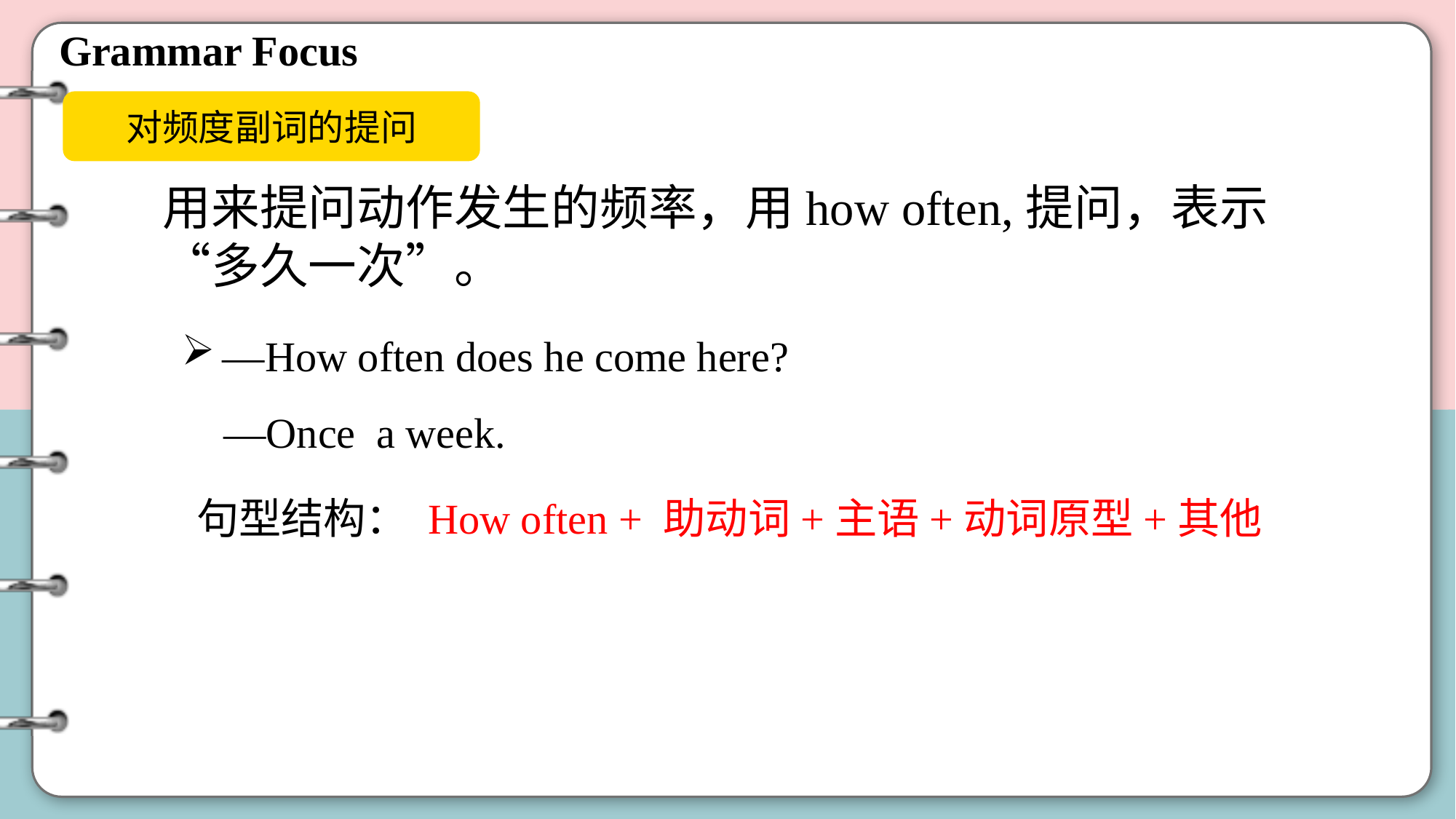

Grammar Focus
对频度副词的提问
用来提问动作发生的频率，用how often,提问，表示“多久一次”。
—How often does he come here?
    —Once  a week.
句型结构： How often + 助动词+主语+动词原型+其他